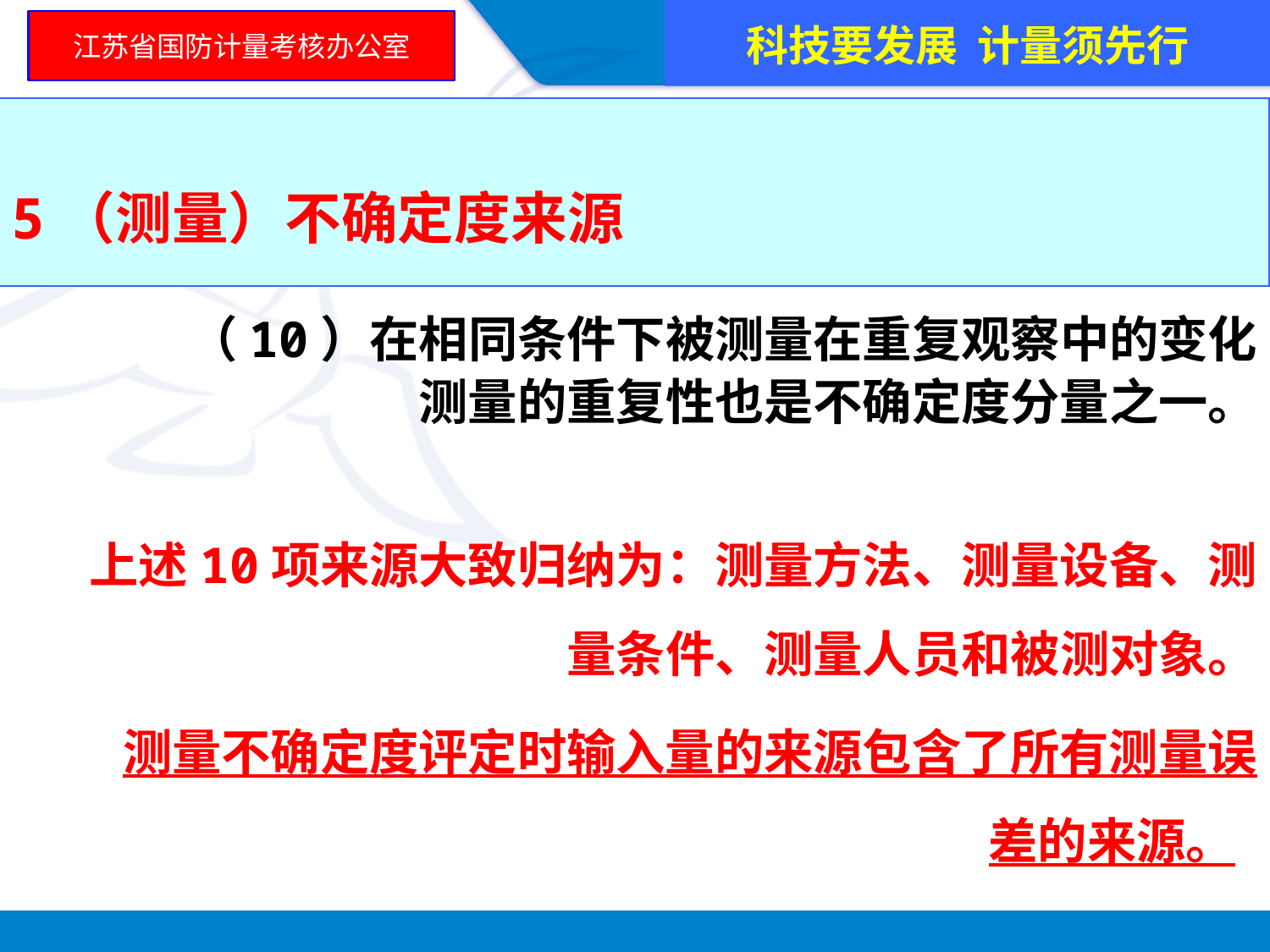

科技要发展  计量须先行
江苏省国防计量考核办公室
5（测量）不确定度来源

 （10）在相同条件下被测量在重复观察中的变化
测量的重复性也是不确定度分量之一。

  上述10项来源大致归纳为：测量方法、测量设备、测量条件、测量人员和被测对象。
   测量不确定度评定时输入量的来源包含了所有测量误差的来源。